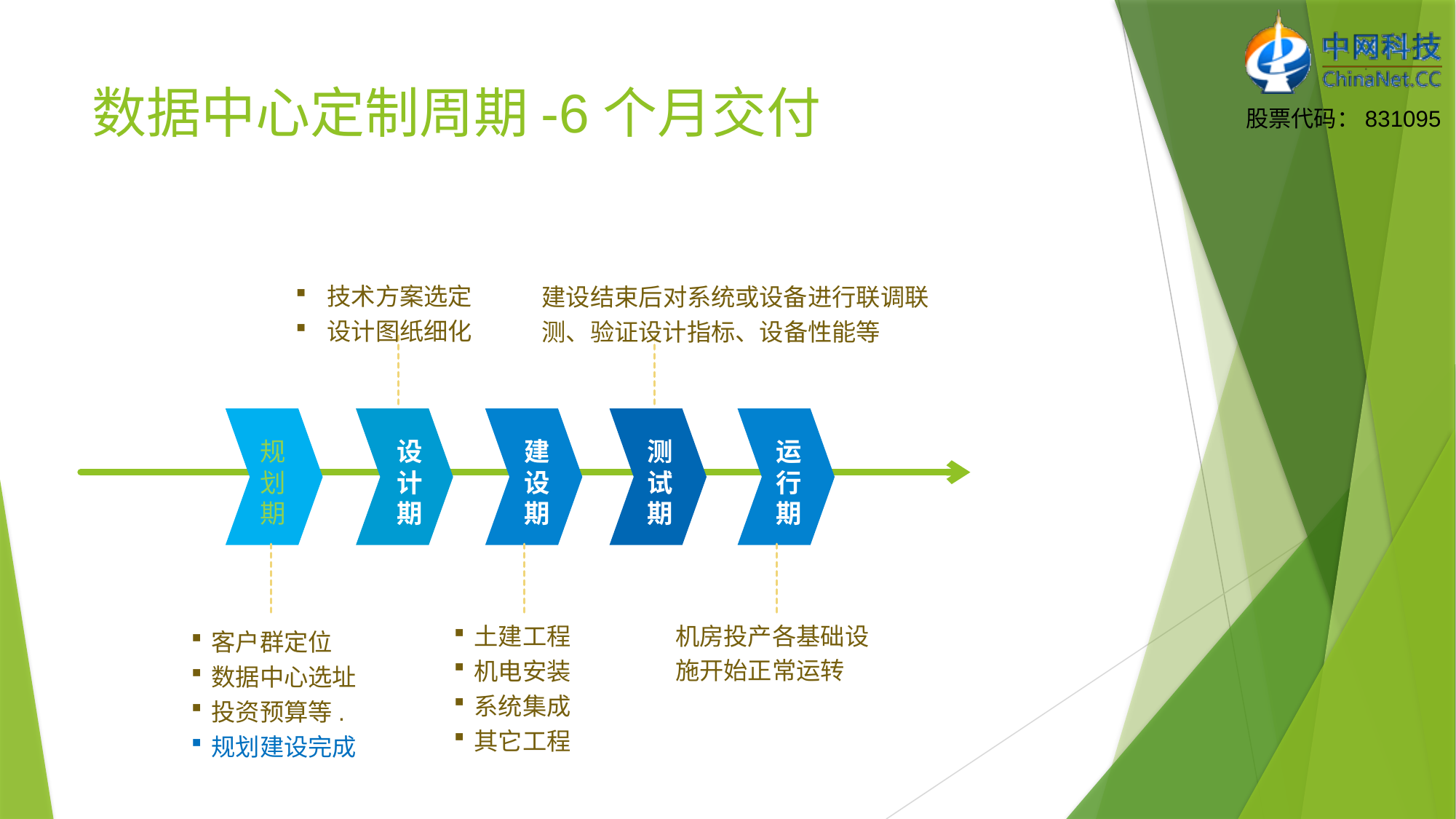

# 数据中心定制周期-6个月交付
 技术方案选定
 设计图纸细化
建设结束后对系统或设备进行联调联测、验证设计指标、设备性能等

规划期
设计期
建设期
测试期
运行期
机房投产各基础设施开始正常运转
土建工程
机电安装
系统集成
其它工程
客户群定位
数据中心选址
投资预算等.
规划建设完成